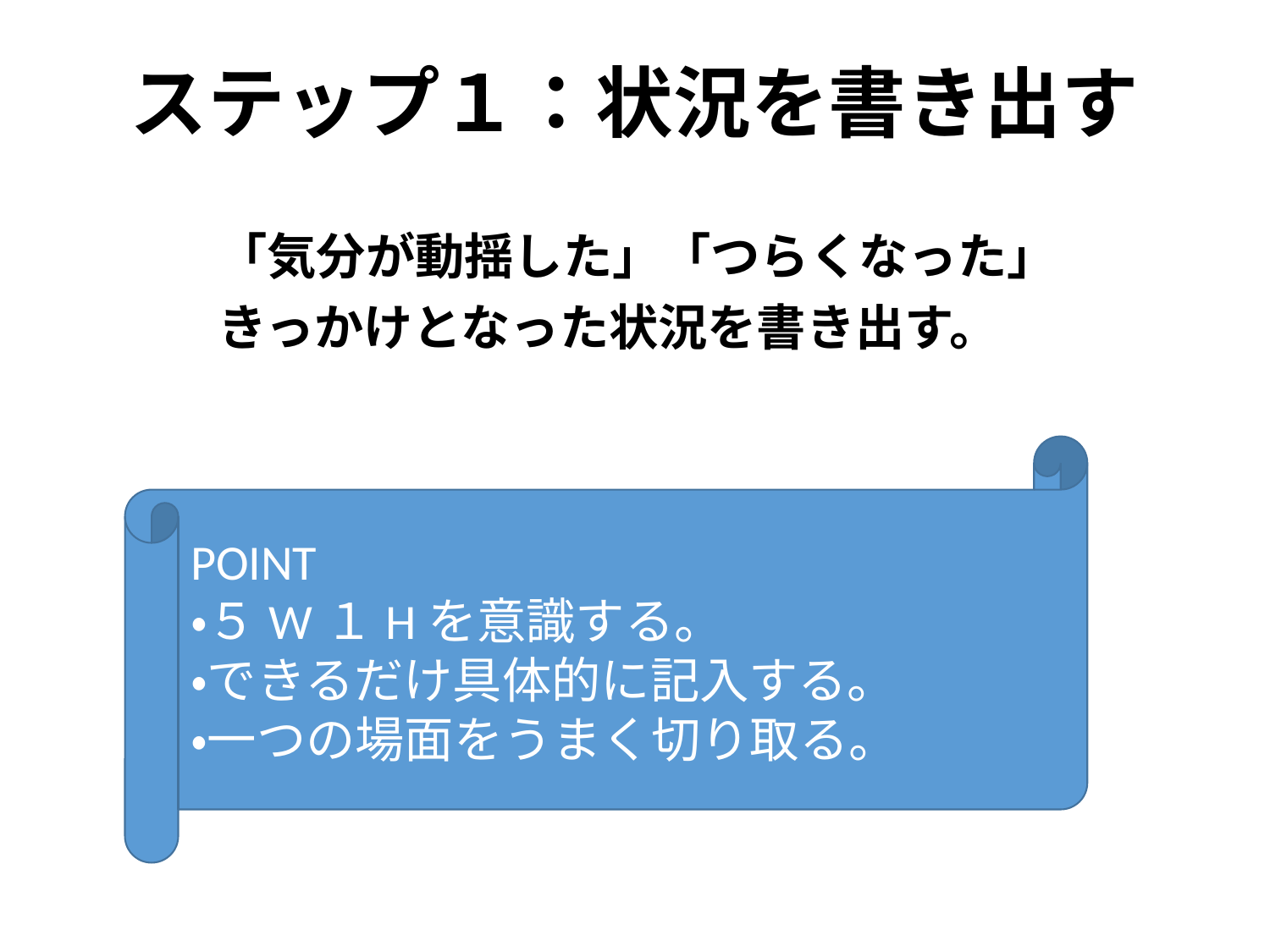

# ステップ１：状況を書き出す
　　「気分が動揺した」「つらくなった」
　　きっかけとなった状況を書き出す。
POINT
・５W１Hを意識する。
・できるだけ具体的に記入する。
・一つの場面をうまく切り取る。